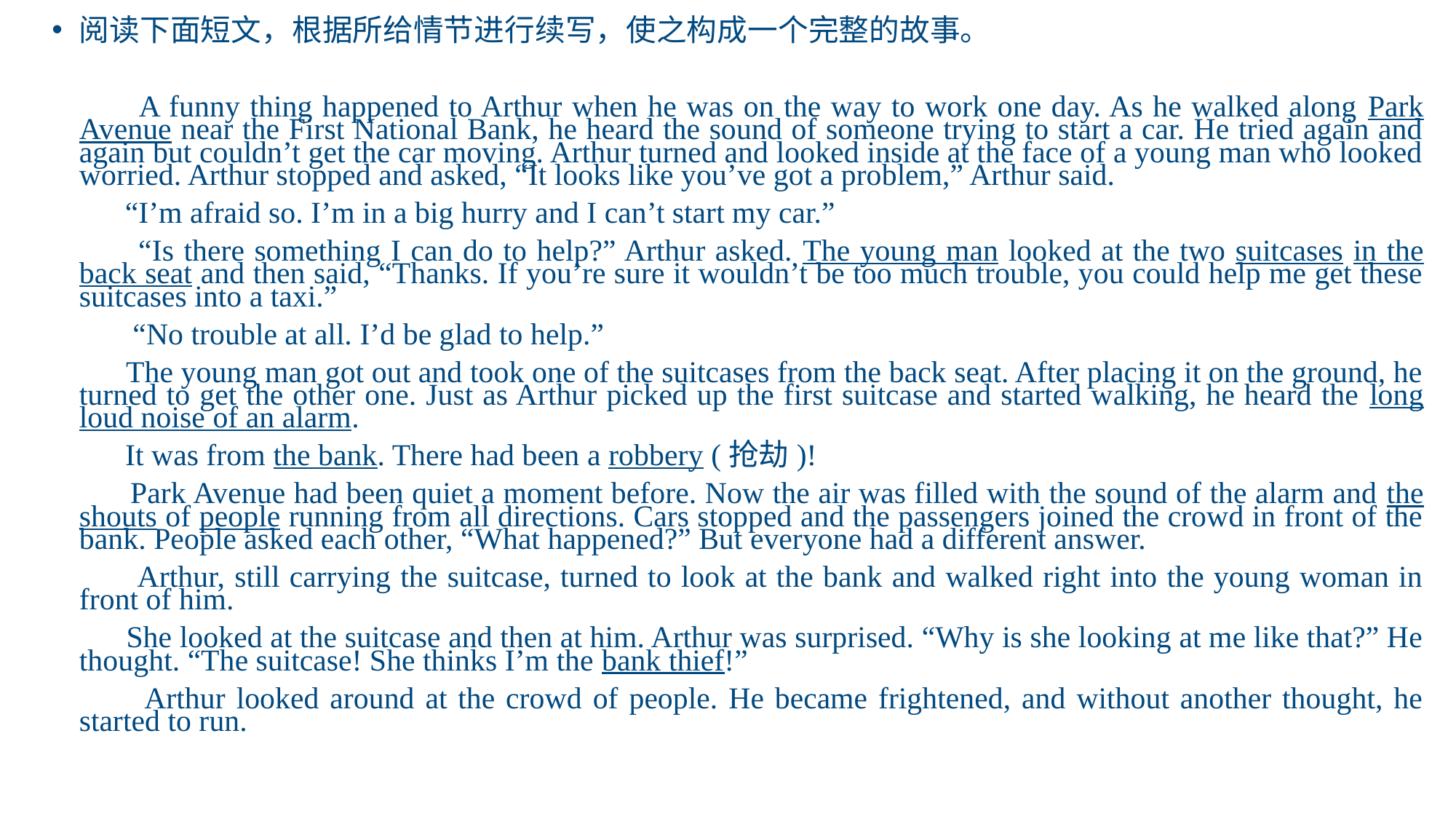

阅读下面短文，根据所给情节进行续写，使之构成一个完整的故事。

      A funny thing happened to Arthur when he was on the way to work one day. As he walked along Park Avenue near the First National Bank, he heard the sound of someone trying to start a car. He tried again and again but couldn’t get the car moving. Arthur turned and looked inside at the face of a young man who looked worried. Arthur stopped and asked, “It looks like you’ve got a problem,” Arthur said.
      “I’m afraid so. I’m in a big hurry and I can’t start my car.”
      “Is there something I can do to help?” Arthur asked. The young man looked at the two suitcases in the back seat and then said, “Thanks. If you’re sure it wouldn’t be too much trouble, you could help me get these suitcases into a taxi.”
       “No trouble at all. I’d be glad to help.”
      The young man got out and took one of the suitcases from the back seat. After placing it on the ground, he turned to get the other one. Just as Arthur picked up the first suitcase and started walking, he heard the long loud noise of an alarm.
      It was from the bank. There had been a robbery (抢劫)!
      Park Avenue had been quiet a moment before. Now the air was filled with the sound of the alarm and the shouts of people running from all directions. Cars stopped and the passengers joined the crowd in front of the bank. People asked each other, “What happened?” But everyone had a different answer.
      Arthur, still carrying the suitcase, turned to look at the bank and walked right into the young woman in front of him.
      She looked at the suitcase and then at him. Arthur was surprised. “Why is she looking at me like that?” He thought. “The suitcase! She thinks I’m the bank thief!”
      Arthur looked around at the crowd of people. He became frightened, and without another thought, he started to run.